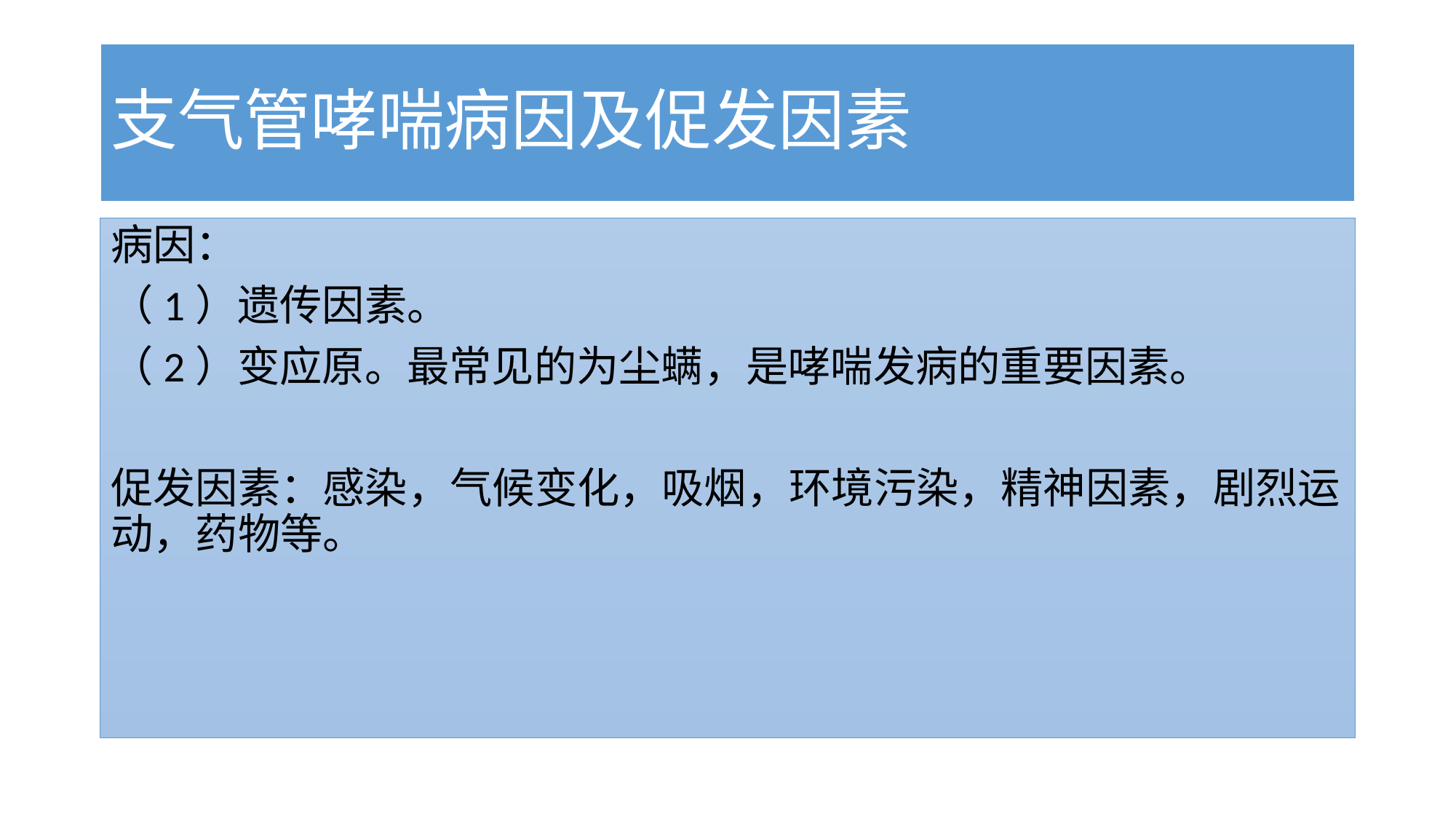

支气管哮喘病因及促发因素

病因：
（1）遗传因素。
（2）变应原。最常见的为尘螨，是哮喘发病的重要因素。

促发因素：感染，气候变化，吸烟，环境污染，精神因素，剧烈运动，药物等。